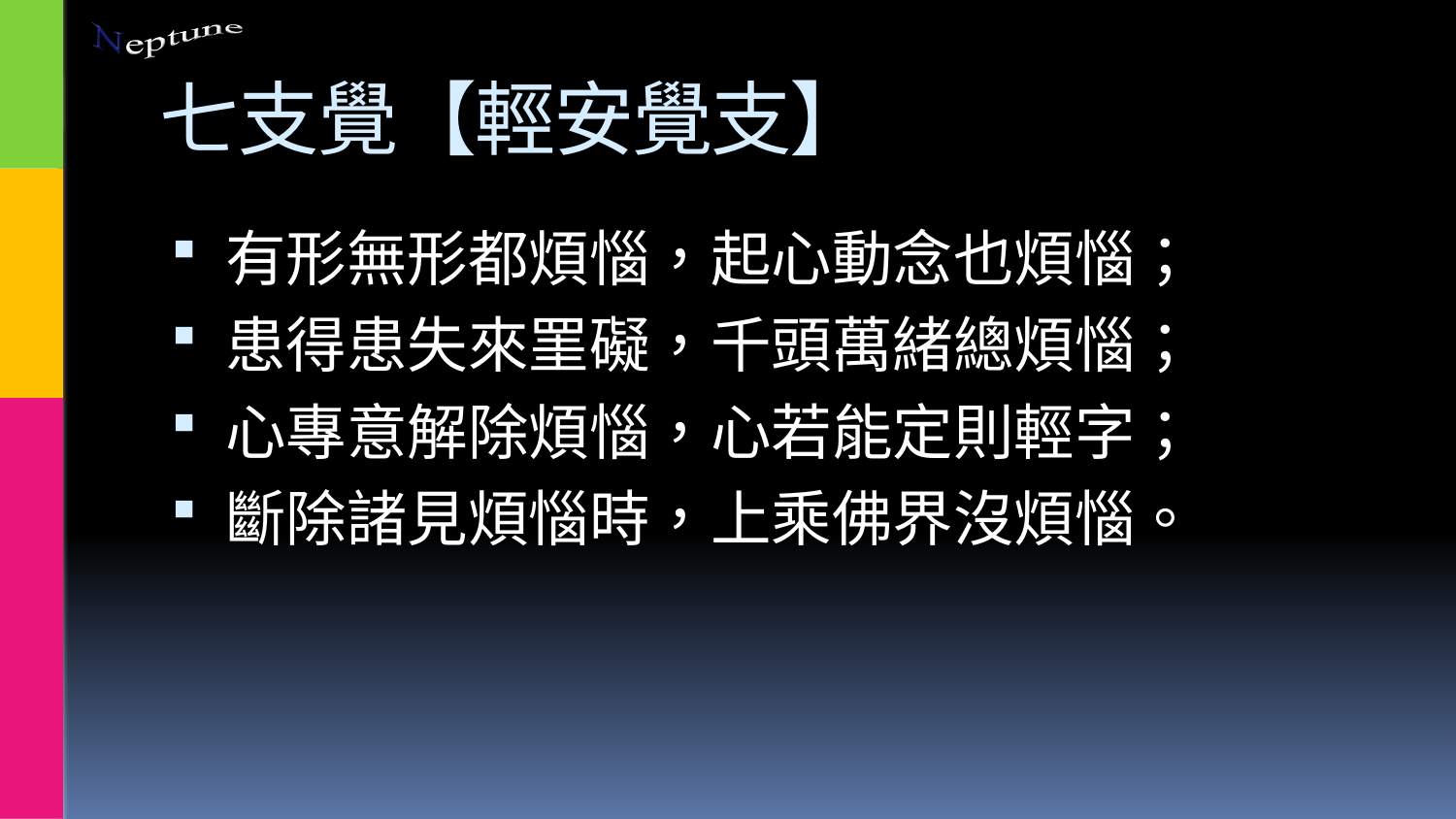

# 七支覺【輕安覺支】
有形無形都煩惱，起心動念也煩惱；
患得患失來罣礙，千頭萬緒總煩惱；
心專意解除煩惱，心若能定則輕字；
斷除諸見煩惱時，上乘佛界沒煩惱。